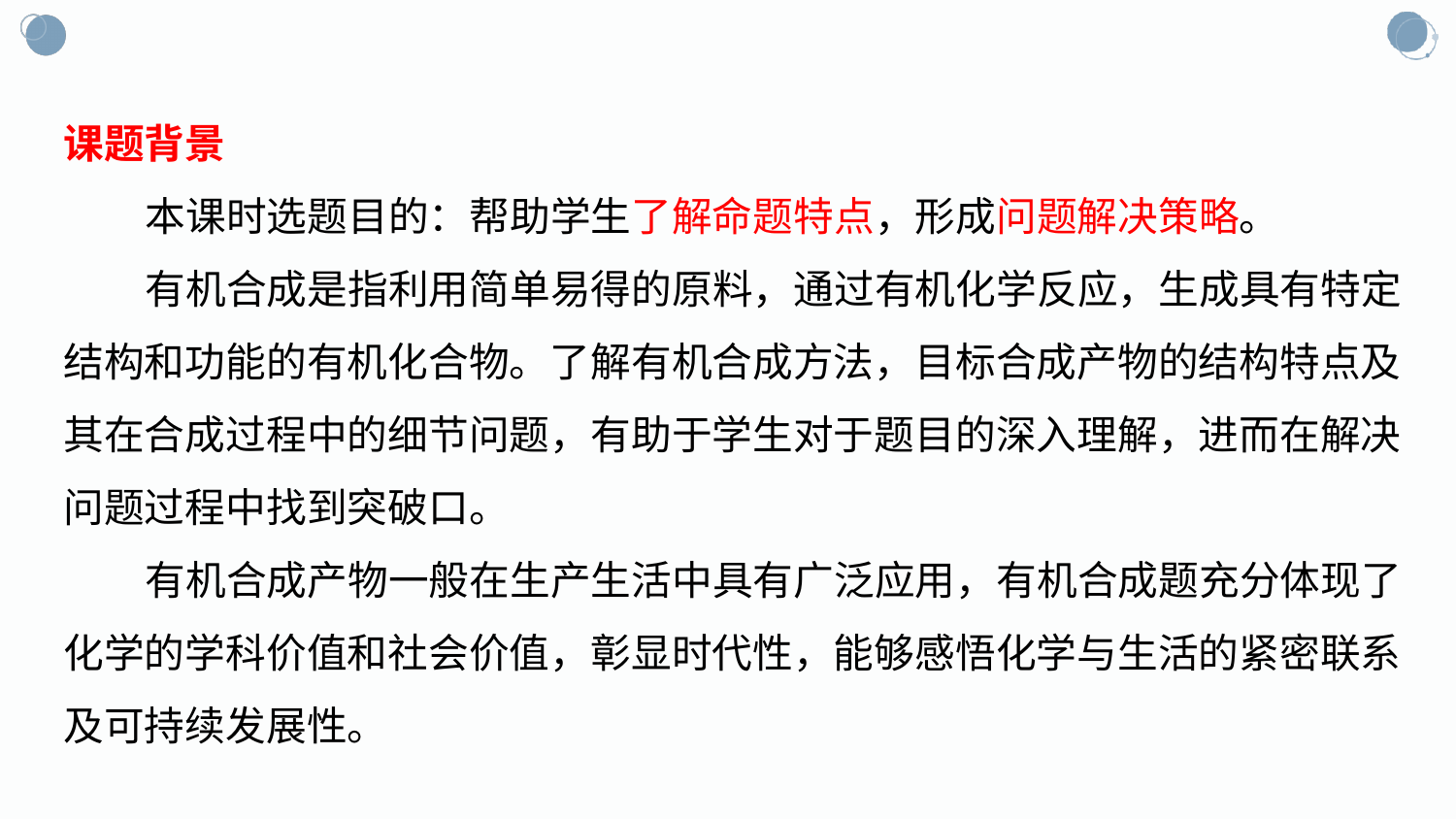

课题背景
        本课时选题目的：帮助学生了解命题特点，形成问题解决策略。
        有机合成是指利用简单易得的原料，通过有机化学反应，生成具有特定结构和功能的有机化合物。了解有机合成方法，目标合成产物的结构特点及其在合成过程中的细节问题，有助于学生对于题目的深入理解，进而在解决问题过程中找到突破口。
        有机合成产物一般在生产生活中具有广泛应用，有机合成题充分体现了化学的学科价值和社会价值，彰显时代性，能够感悟化学与生活的紧密联系及可持续发展性。